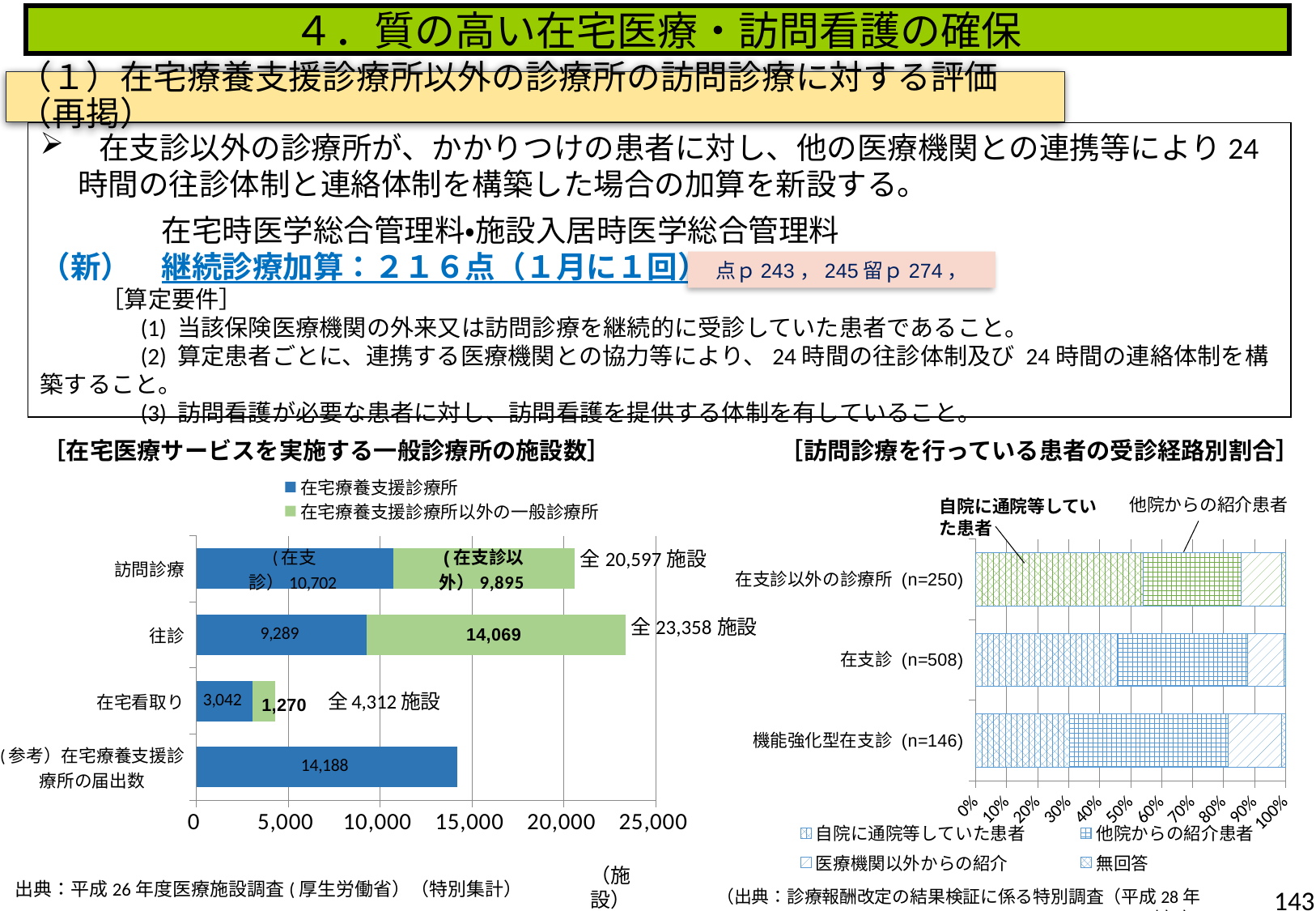

４．質の高い在宅医療・訪問看護の確保
（１）在宅療養支援診療所以外の診療所の訪問診療に対する評価（再掲）
  在支診以外の診療所が、かかりつけの患者に対し、他の医療機関との連携等により24時間の往診体制と連絡体制を構築した場合の加算を新設する。
	在宅時医学総合管理料・施設入居時医学総合管理料
（新）	継続診療加算：２１６点（１月に１回）
　　　［算定要件］
　　　　(1) 当該保険医療機関の外来又は訪問診療を継続的に受診していた患者であること。
　　　　(2) 算定患者ごとに、連携する医療機関との協力等により、24時間の往診体制及び 24時間の連絡体制を構築すること。
　　　　(3) 訪問看護が必要な患者に対し、訪問看護を提供する体制を有していること。
点ｐ243，245留ｐ274，
［在宅医療サービスを実施する一般診療所の施設数］
［訪問診療を行っている患者の受診経路別割合］

### Chart

| Category | 在宅療養支援診療所 | 在宅療養支援診療所以外の一般診療所 |
|---|---|---|
| (参考）在宅療養支援診療所の届出数 | 14188.0 | None |
| 在宅看取り | 3042.0 | 1270.0 |
| 往診 | 9289.0 | 14069.0 |
| 訪問診療 | 10702.0 | 9895.0 |
他院からの紹介患者
自院に通院等していた患者

### Chart

| Category | 自院に通院等していた患者 | 他院からの紹介患者 | 医療機関以外からの紹介 | 無回答 |
|---|---|---|---|---|
| 機能強化型在支診 (n=146) | 44.0 | 75.0 | 25.0 | 2.0 |
| 在支診 (n=508) | 234.0 | 212.0 | 59.0 | 3.0 |
| 在支診以外の診療所 (n=250) | 135.0 | 79.0 | 33.0 | 3.0 |
全20,597施設
全23,358施設
（施設）

出典：平成26年度医療施設調査(厚生労働省）（特別集計）
143
（出典：診療報酬改定の結果検証に係る特別調査（平成28年度））